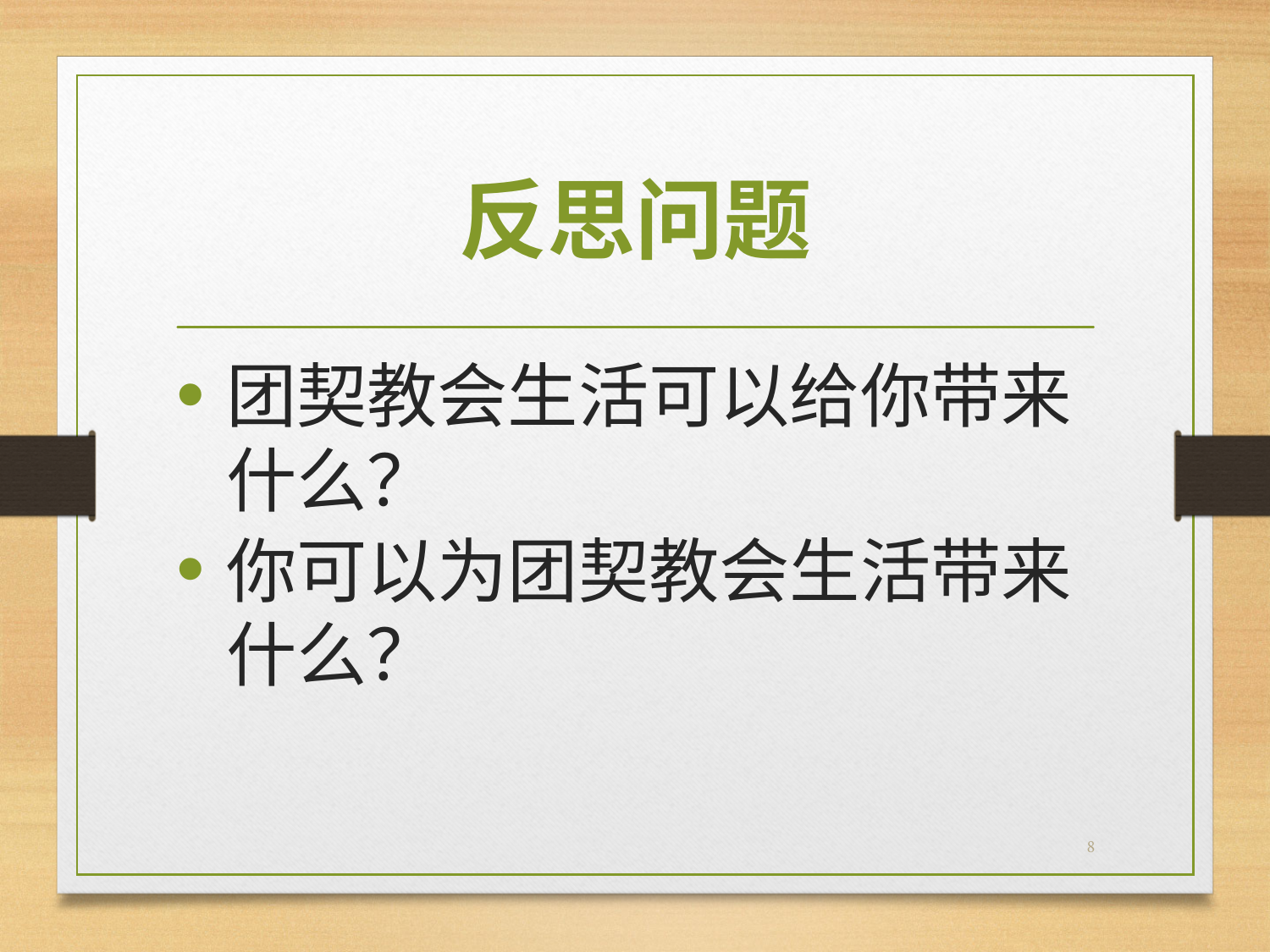

# 反思问题
团契教会生活可以给你带来什么？
你可以为团契教会生活带来什么？
8